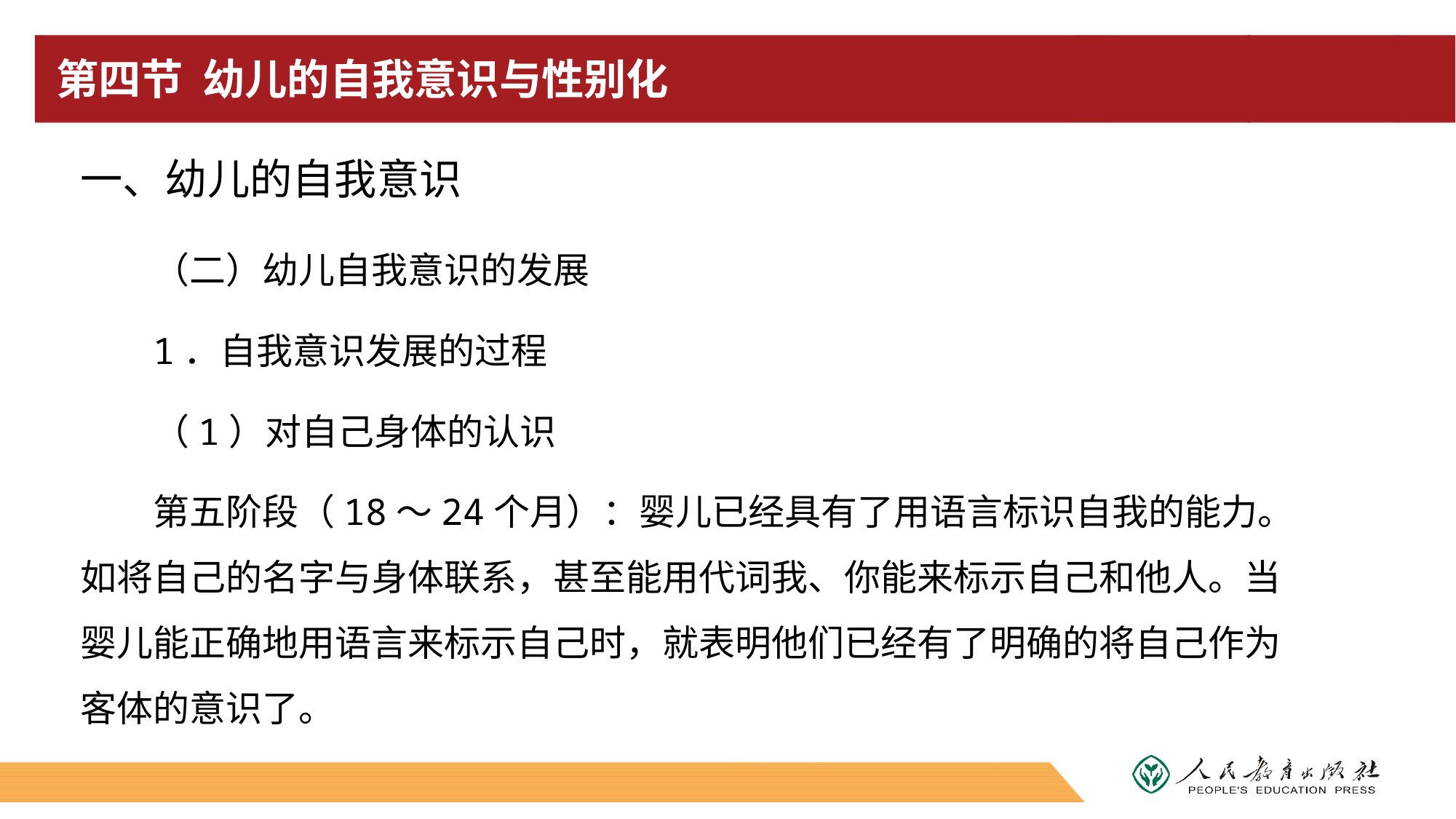

# 第四节  幼儿的自我意识与性别化
一、幼儿的自我意识
（二）幼儿自我意识的发展
1．自我意识发展的过程
（1）对自己身体的认识
第五阶段（18～24个月）：婴儿已经具有了用语言标识自我的能力。如将自己的名字与身体联系，甚至能用代词我、你能来标示自己和他人。当婴儿能正确地用语言来标示自己时，就表明他们已经有了明确的将自己作为客体的意识了。